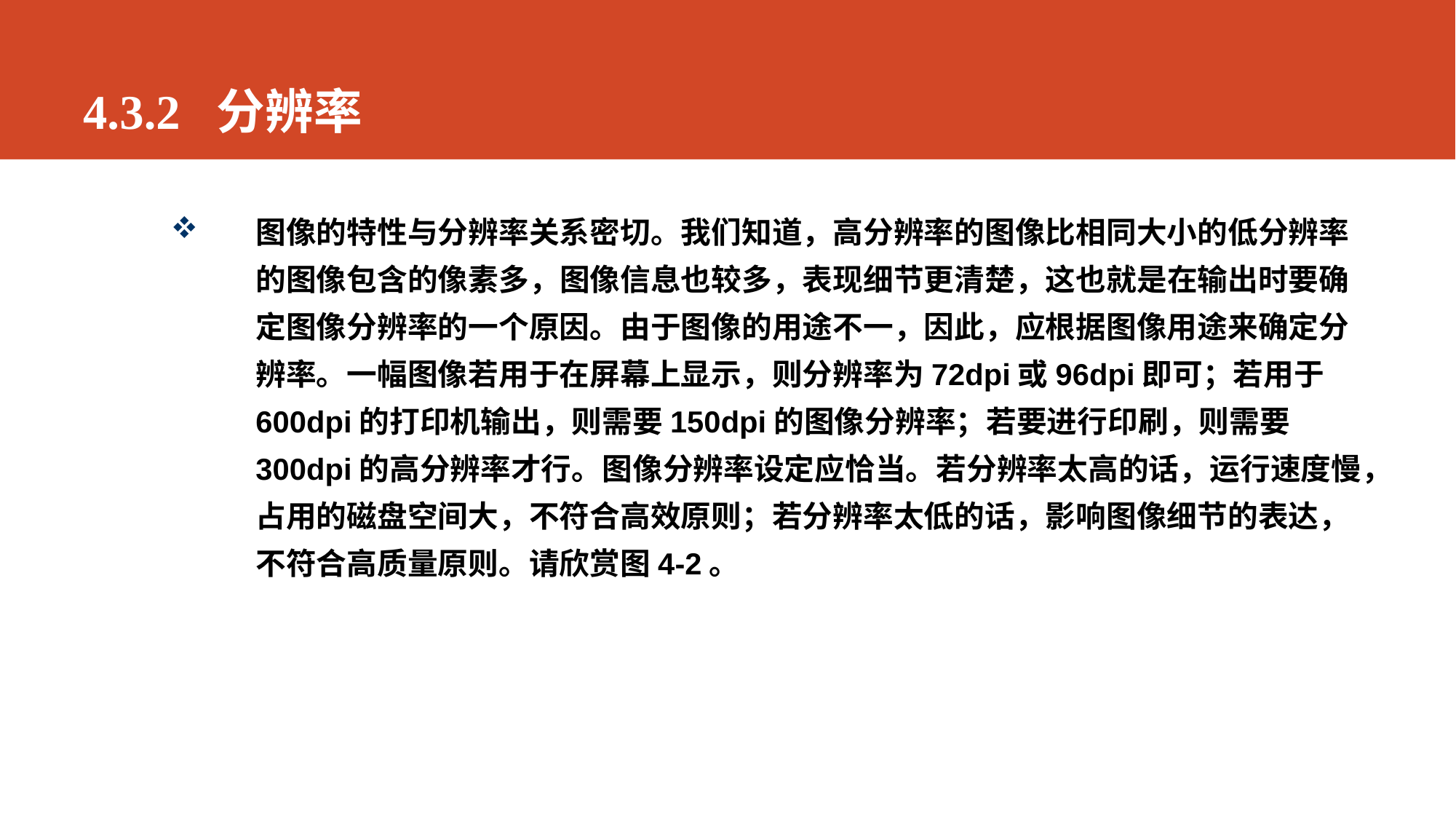

# 4.3.2  分辨率
图像的特性与分辨率关系密切。我们知道，高分辨率的图像比相同大小的低分辨率的图像包含的像素多，图像信息也较多，表现细节更清楚，这也就是在输出时要确定图像分辨率的一个原因。由于图像的用途不一，因此，应根据图像用途来确定分辨率。一幅图像若用于在屏幕上显示，则分辨率为72dpi或96dpi即可；若用于600dpi的打印机输出，则需要150dpi的图像分辨率；若要进行印刷，则需要300dpi的高分辨率才行。图像分辨率设定应恰当。若分辨率太高的话，运行速度慢，占用的磁盘空间大，不符合高效原则；若分辨率太低的话，影响图像细节的表达，不符合高质量原则。请欣赏图4-2。